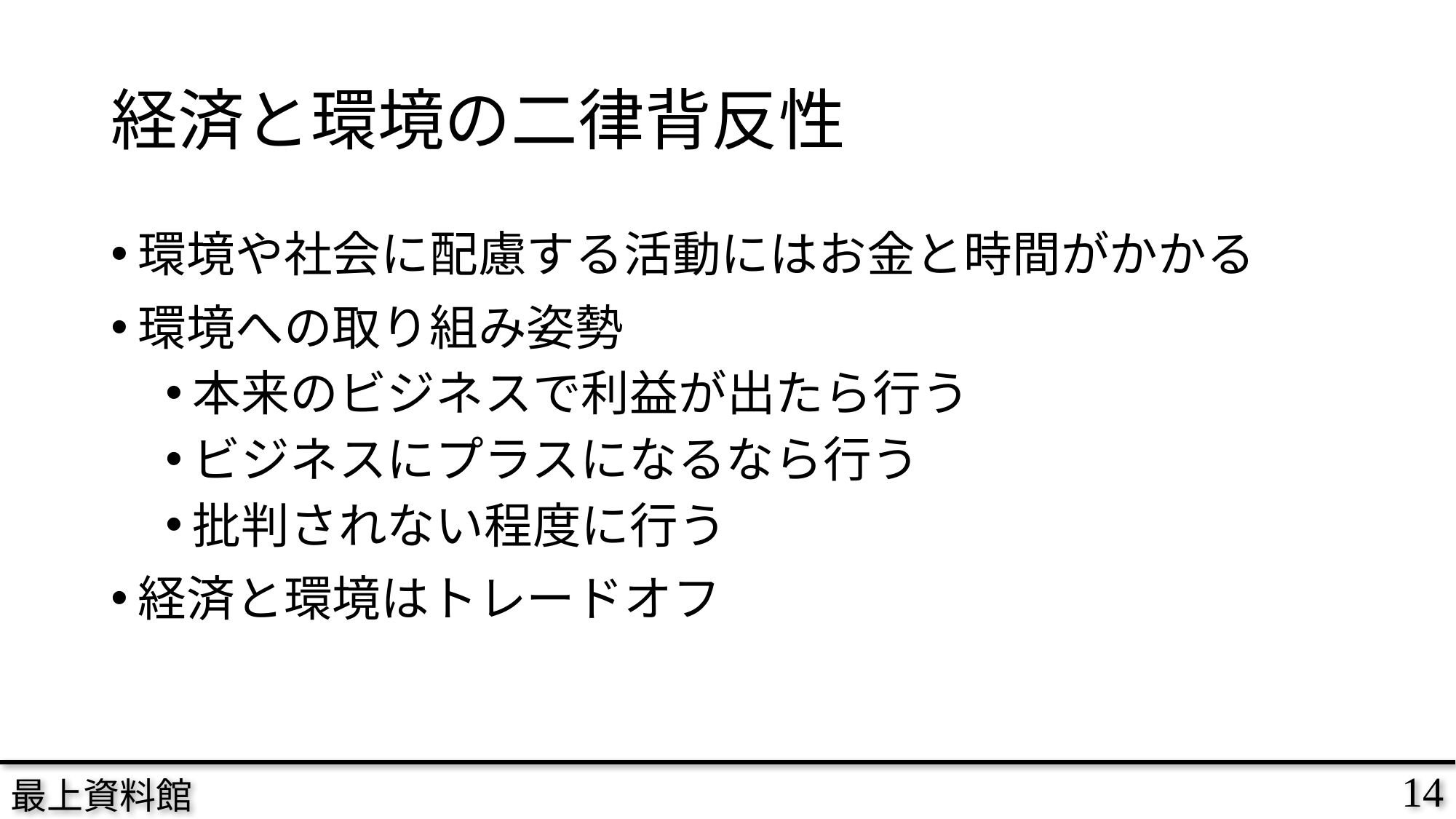

# 経済と環境の二律背反性
環境や社会に配慮する活動にはお金と時間がかかる
環境への取り組み姿勢
本来のビジネスで利益が出たら行う
ビジネスにプラスになるなら行う
批判されない程度に行う
経済と環境はトレードオフ